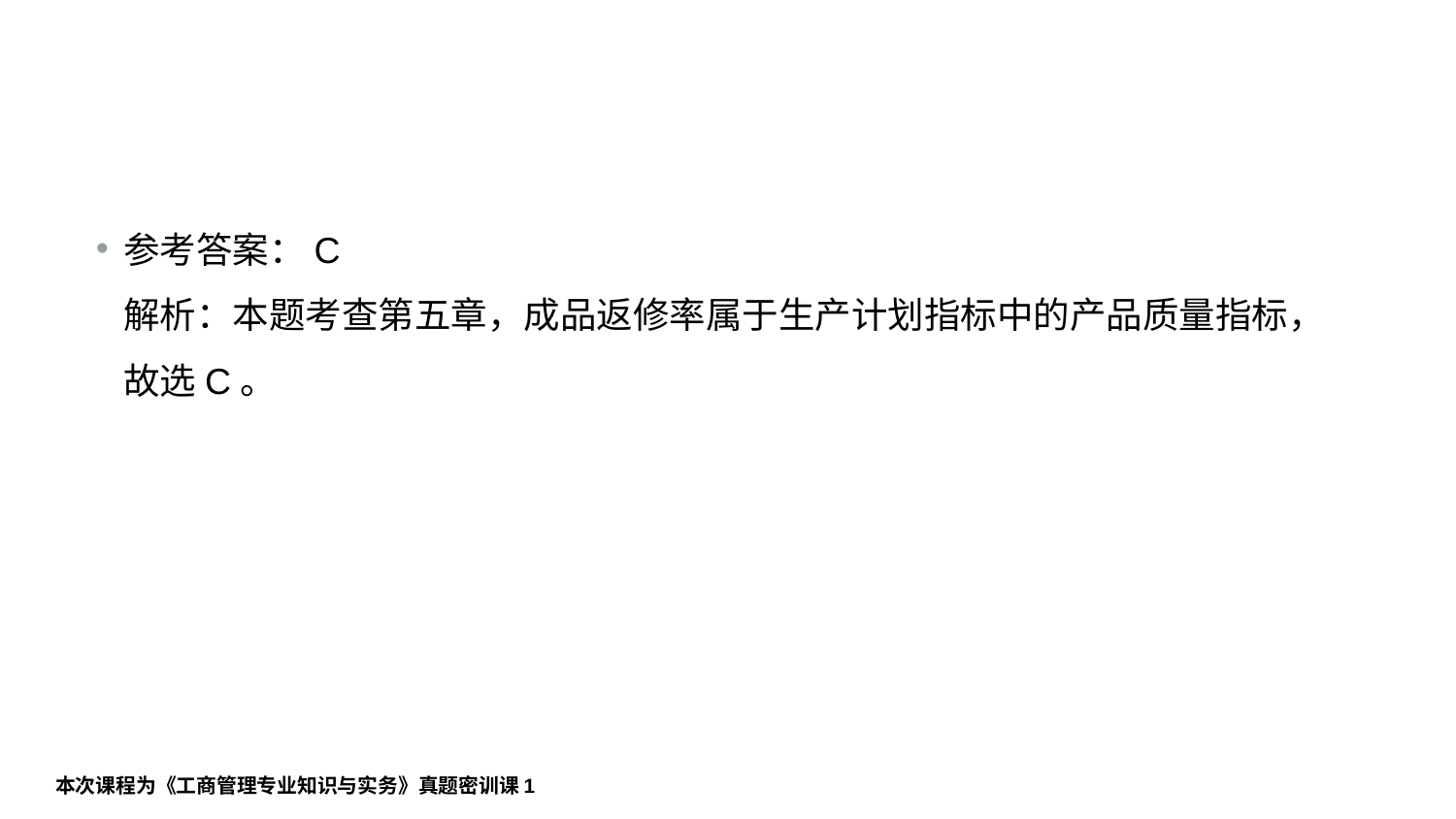

参考答案：C
解析：本题考查第五章，成品返修率属于生产计划指标中的产品质量指标，故选C。